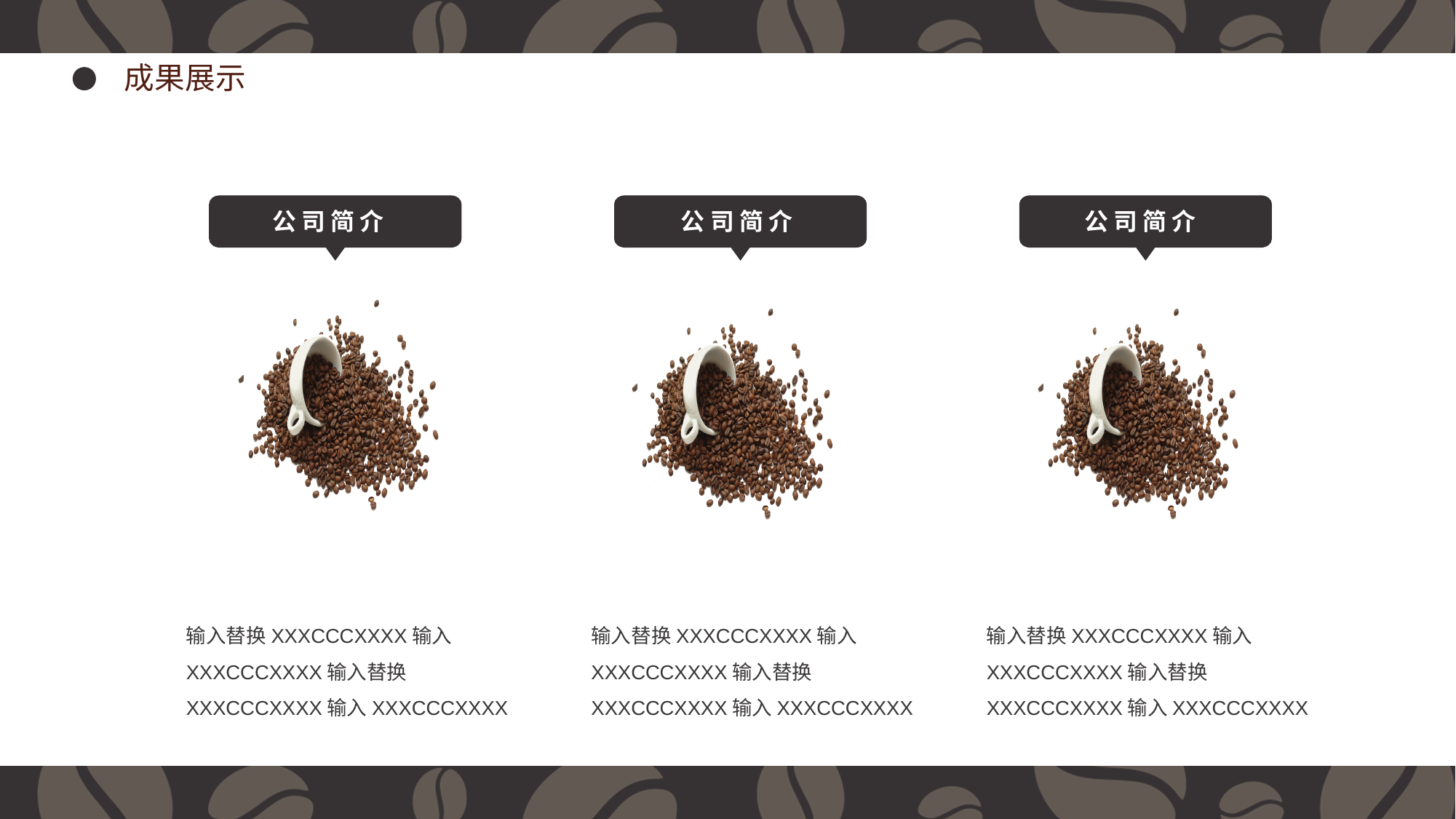

成果展示

公 司 简 介
公 司 简 介
公 司 简 介

输入替换XXXCCCXXXX输入XXXCCCXXXX输入替换XXXCCCXXXX输入XXXCCCXXXX
输入替换XXXCCCXXXX输入XXXCCCXXXX输入替换XXXCCCXXXX输入XXXCCCXXXX
输入替换XXXCCCXXXX输入XXXCCCXXXX输入替换XXXCCCXXXX输入XXXCCCXXXX